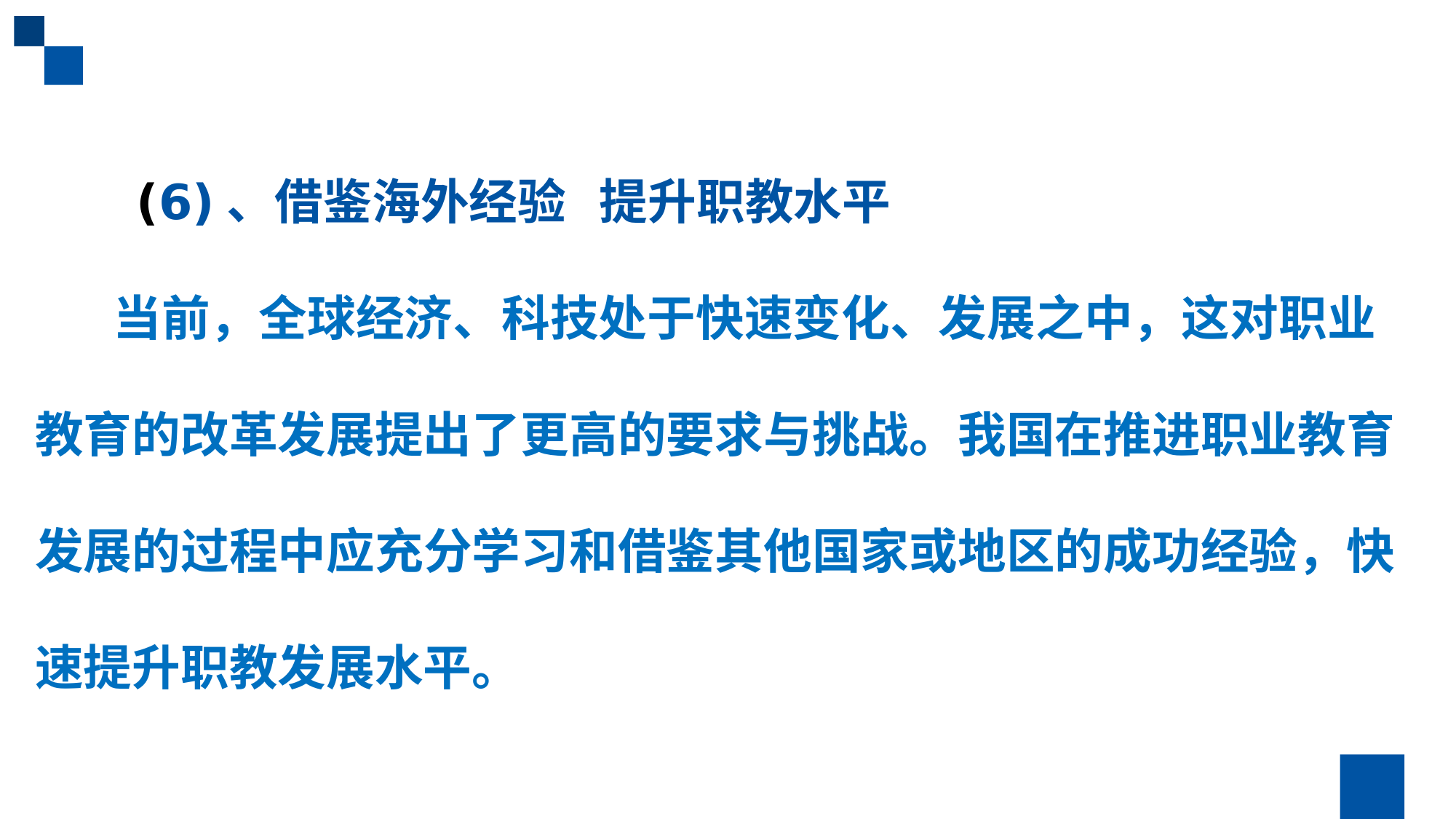

(6)、借鉴海外经验   提升职教水平
      当前，全球经济、科技处于快速变化、发展之中，这对职业教育的改革发展提出了更高的要求与挑战。我国在推进职业教育发展的过程中应充分学习和借鉴其他国家或地区的成功经验，快速提升职教发展水平。

141